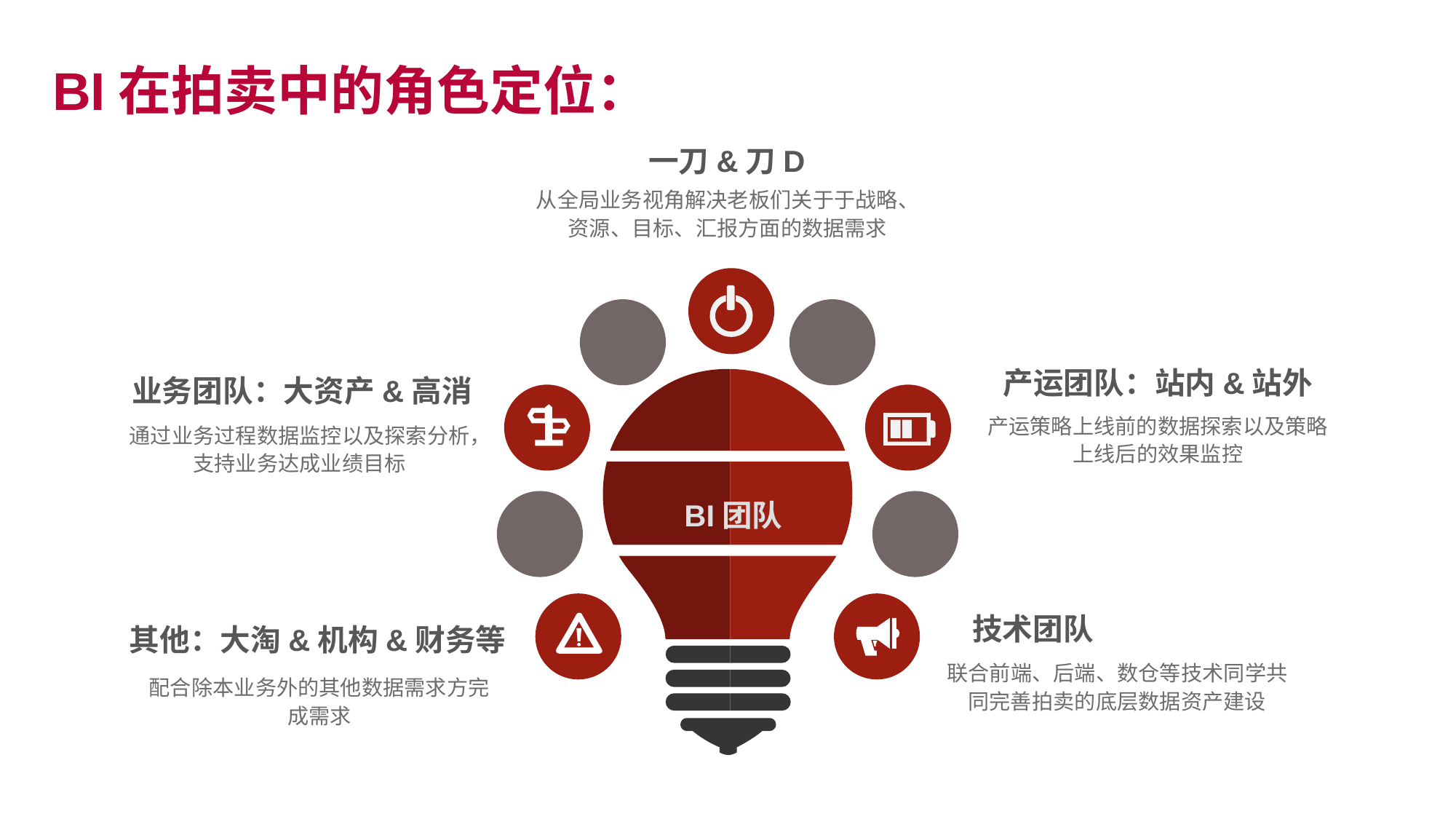

BI在拍卖中的角色定位：
一刀&刀D
从全局业务视角解决老板们关于于战略、资源、目标、汇报方面的数据需求

产运团队：站内&站外
业务团队：大资产&高消

产运策略上线前的数据探索以及策略上线后的效果监控
通过业务过程数据监控以及探索分析，支持业务达成业绩目标

BI团队

技术团队
其他：大淘&机构&财务等

联合前端、后端、数仓等技术同学共同完善拍卖的底层数据资产建设
配合除本业务外的其他数据需求方完成需求